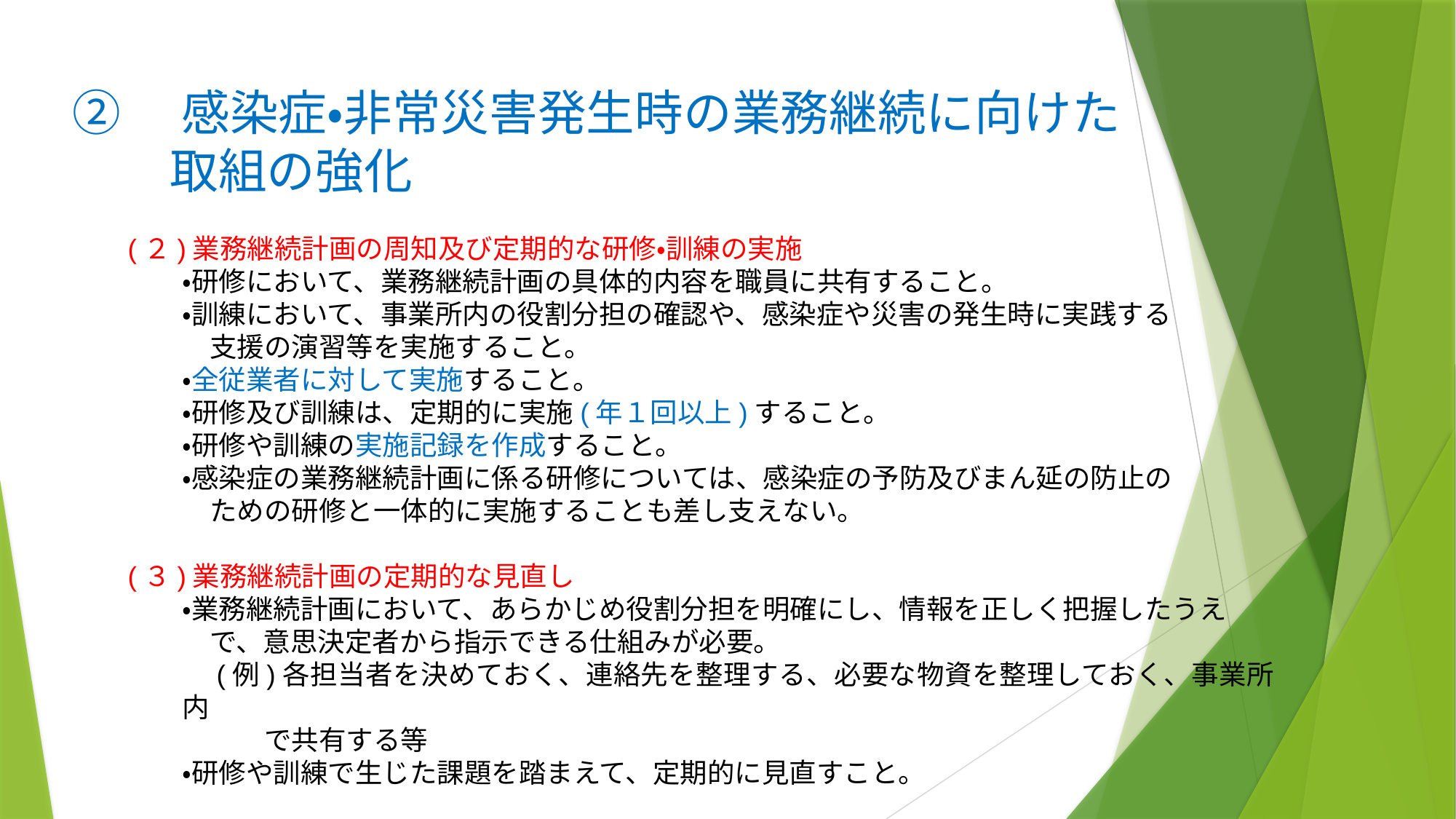

②　感染症・非常災害発生時の業務継続に向けた
　　取組の強化
(２)業務継続計画の周知及び定期的な研修・訓練の実施
　　・研修において、業務継続計画の具体的内容を職員に共有すること。
　　・訓練において、事業所内の役割分担の確認や、感染症や災害の発生時に実践する
　　　支援の演習等を実施すること。
　　・全従業者に対して実施すること。
　　・研修及び訓練は、定期的に実施(年１回以上)すること。
　　・研修や訓練の実施記録を作成すること。
　　・感染症の業務継続計画に係る研修については、感染症の予防及びまん延の防止の
　　　ための研修と一体的に実施することも差し支えない。

(３)業務継続計画の定期的な見直し
　　・業務継続計画において、あらかじめ役割分担を明確にし、情報を正しく把握したうえ
　　　で、意思決定者から指示できる仕組みが必要。
　(例)各担当者を決めておく、連絡先を整理する、必要な物資を整理しておく、事業所内
　　　で共有する等
・研修や訓練で生じた課題を踏まえて、定期的に見直すこと。